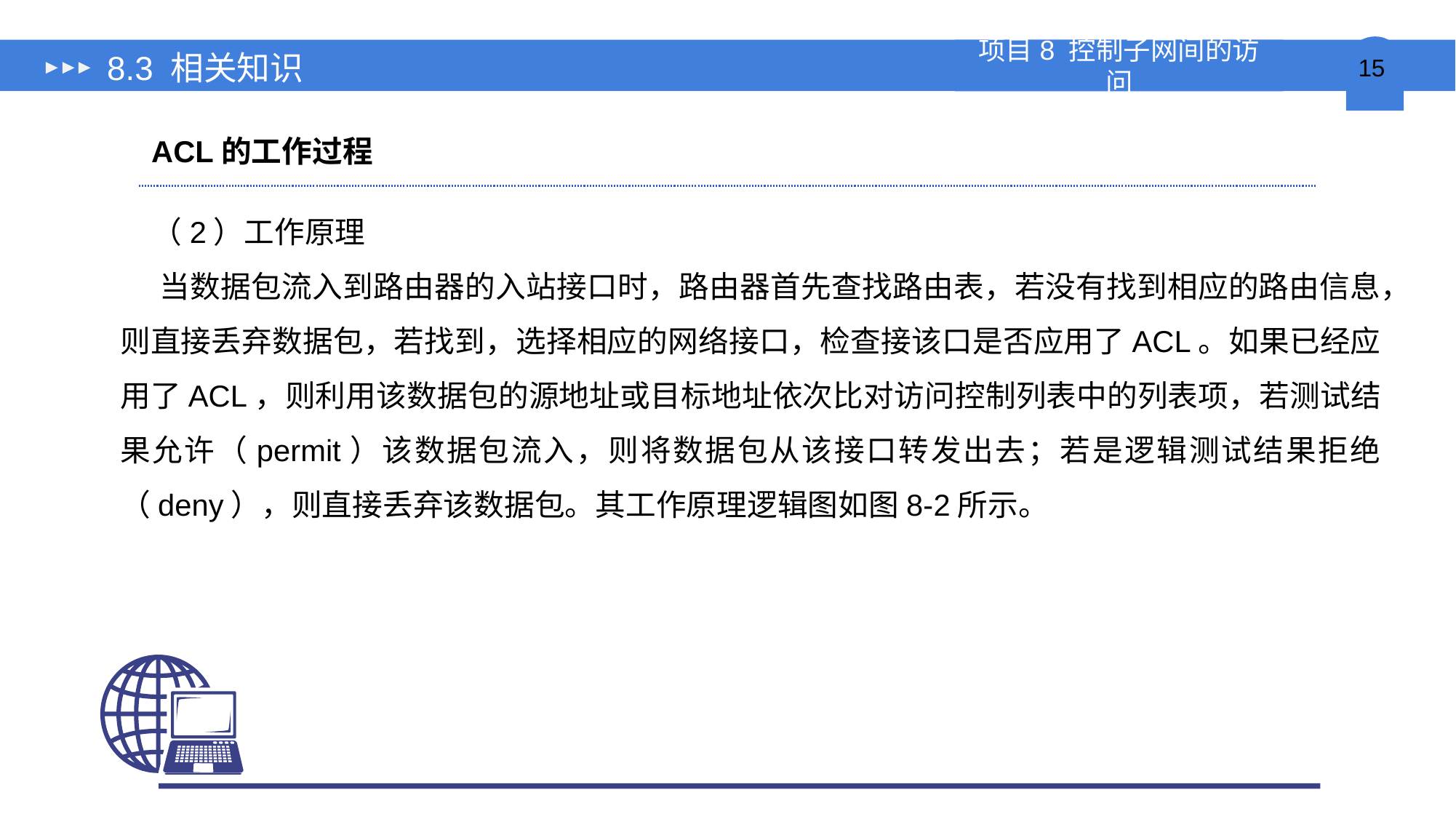

# 8.3 相关知识
ACL的工作过程

（2）工作原理
当数据包流入到路由器的入站接口时，路由器首先查找路由表，若没有找到相应的路由信息，则直接丢弃数据包，若找到，选择相应的网络接口，检查接该口是否应用了ACL。如果已经应用了ACL，则利用该数据包的源地址或目标地址依次比对访问控制列表中的列表项，若测试结果允许（permit）该数据包流入，则将数据包从该接口转发出去；若是逻辑测试结果拒绝（deny），则直接丢弃该数据包。其工作原理逻辑图如图8-2所示。